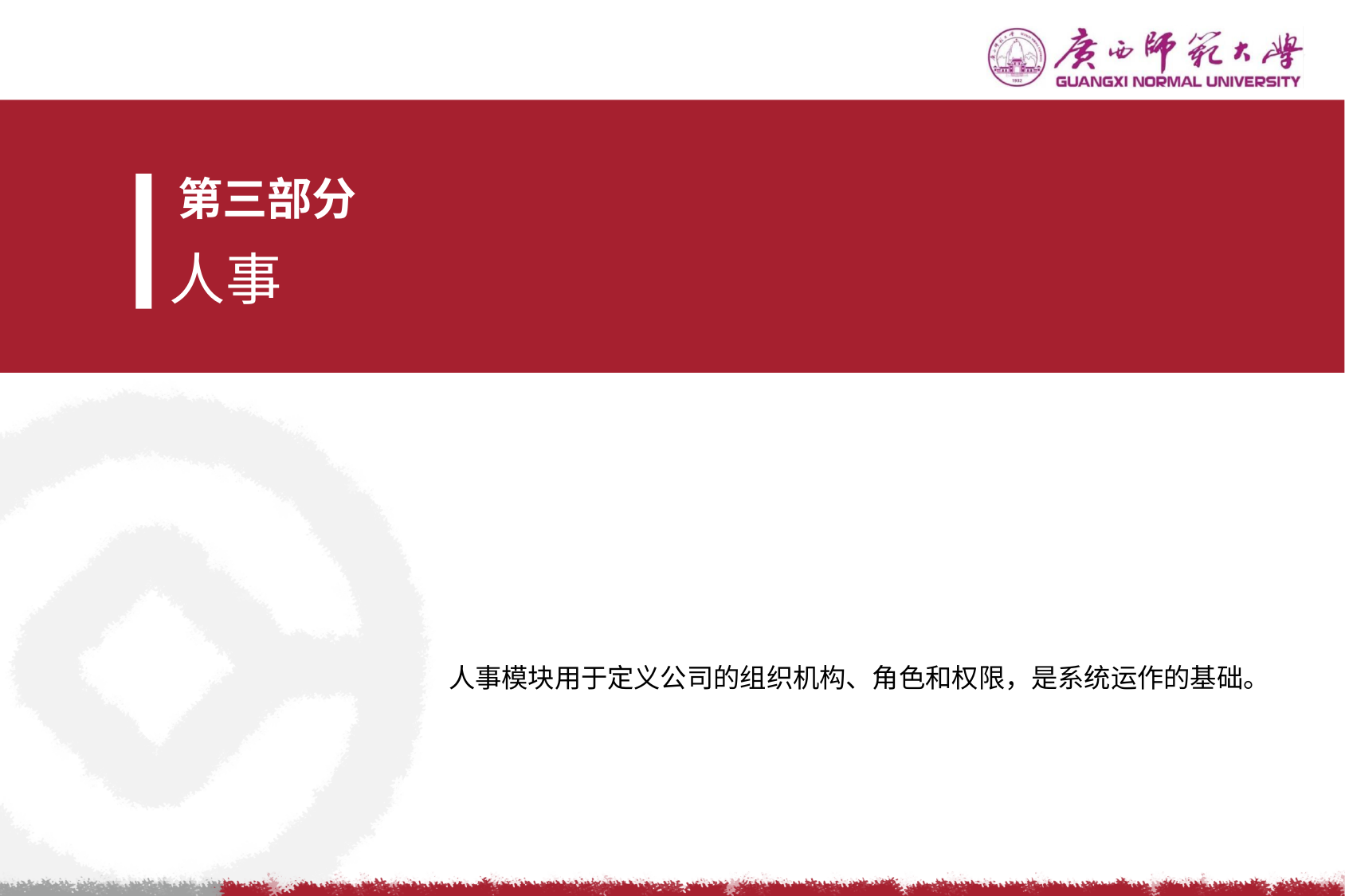

第三部分

人事
人事模块用于定义公司的组织机构、角色和权限，是系统运作的基础。